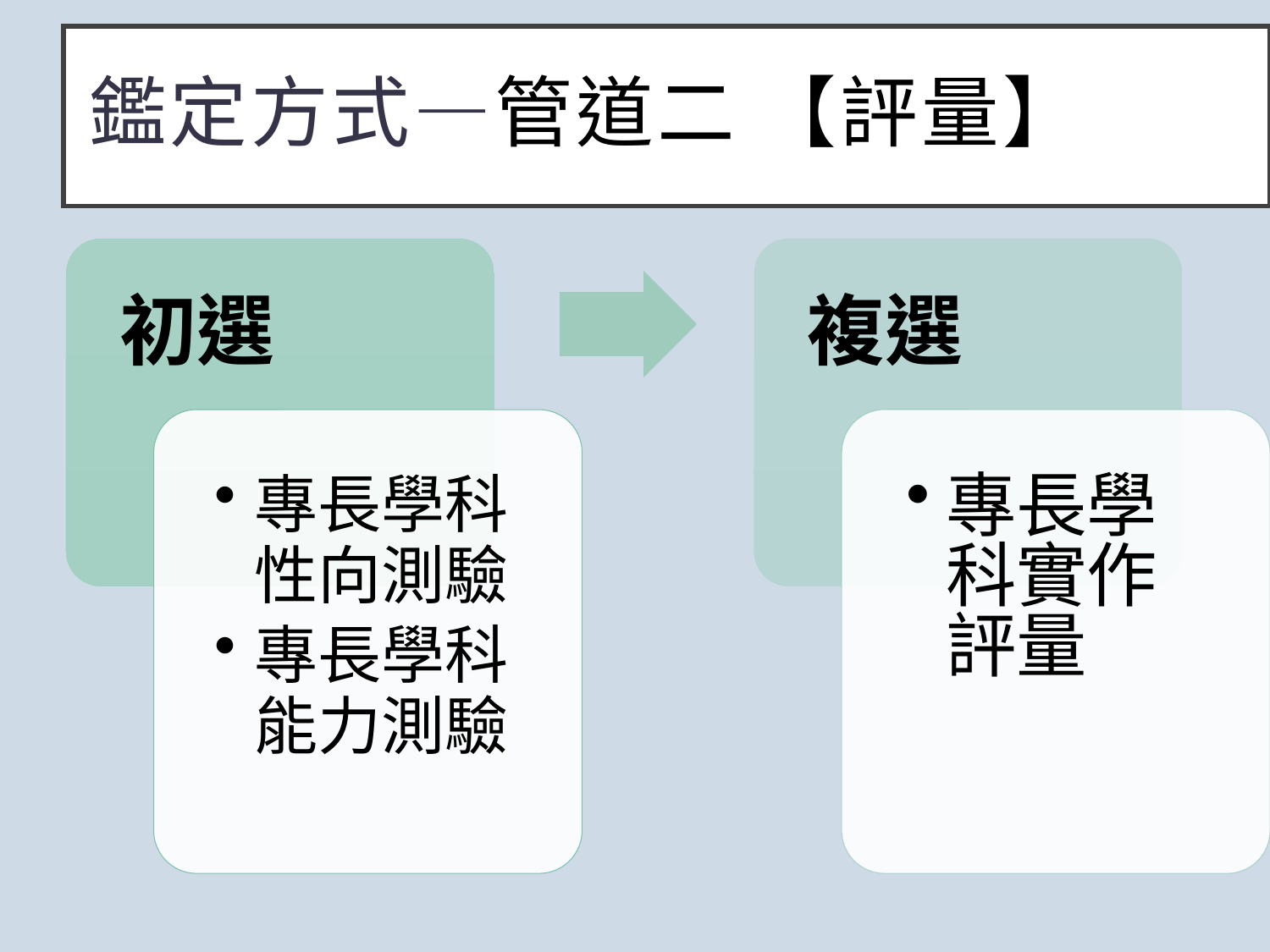

# 鑑定方式—管道二 【評量】

初選
專長學科性向測驗
專長學科能力測驗

複選
專長學科實作評量